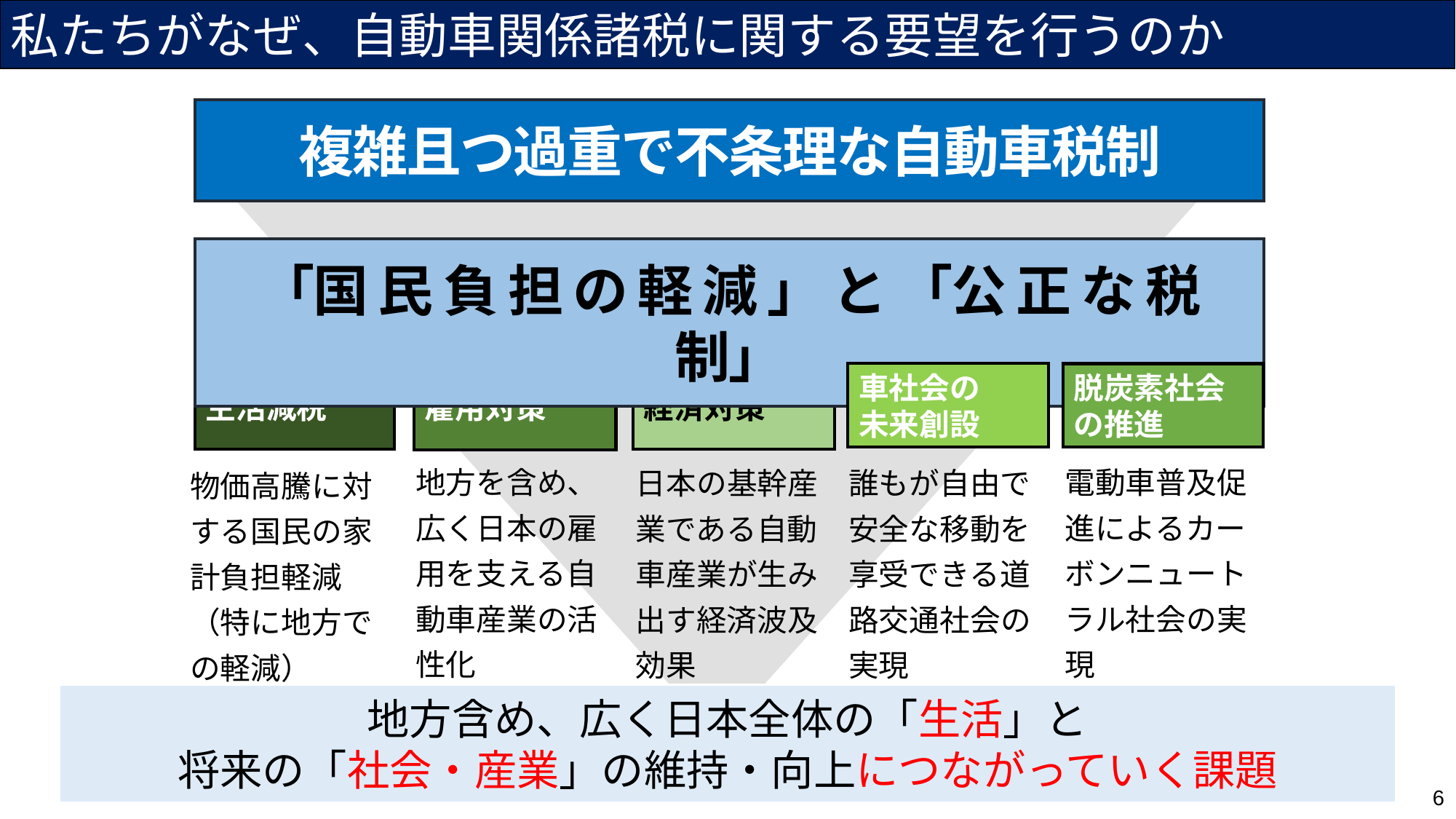

私たちがなぜ、自動車関係諸税に関する要望を行うのか
複雑且つ過重で不条理な自動車税制

「国 民 負 担 の 軽 減 」 と 「公 正 な 税 制」
生活減税
経済対策
車社会の
未来創設
雇用対策
脱炭素社会の推進
地方を含め、広く日本の雇用を支える自動車産業の活性化
電動車普及促進によるカーボンニュートラル社会の実現
日本の基幹産業である自動車産業が生み出す経済波及効果
誰もが自由で安全な移動を享受できる道路交通社会の実現
物価高騰に対する国民の家計負担軽減（特に地方での軽減）
地方含め、広く日本全体の「生活」と
将来の「社会・産業」の維持・向上につながっていく課題
6